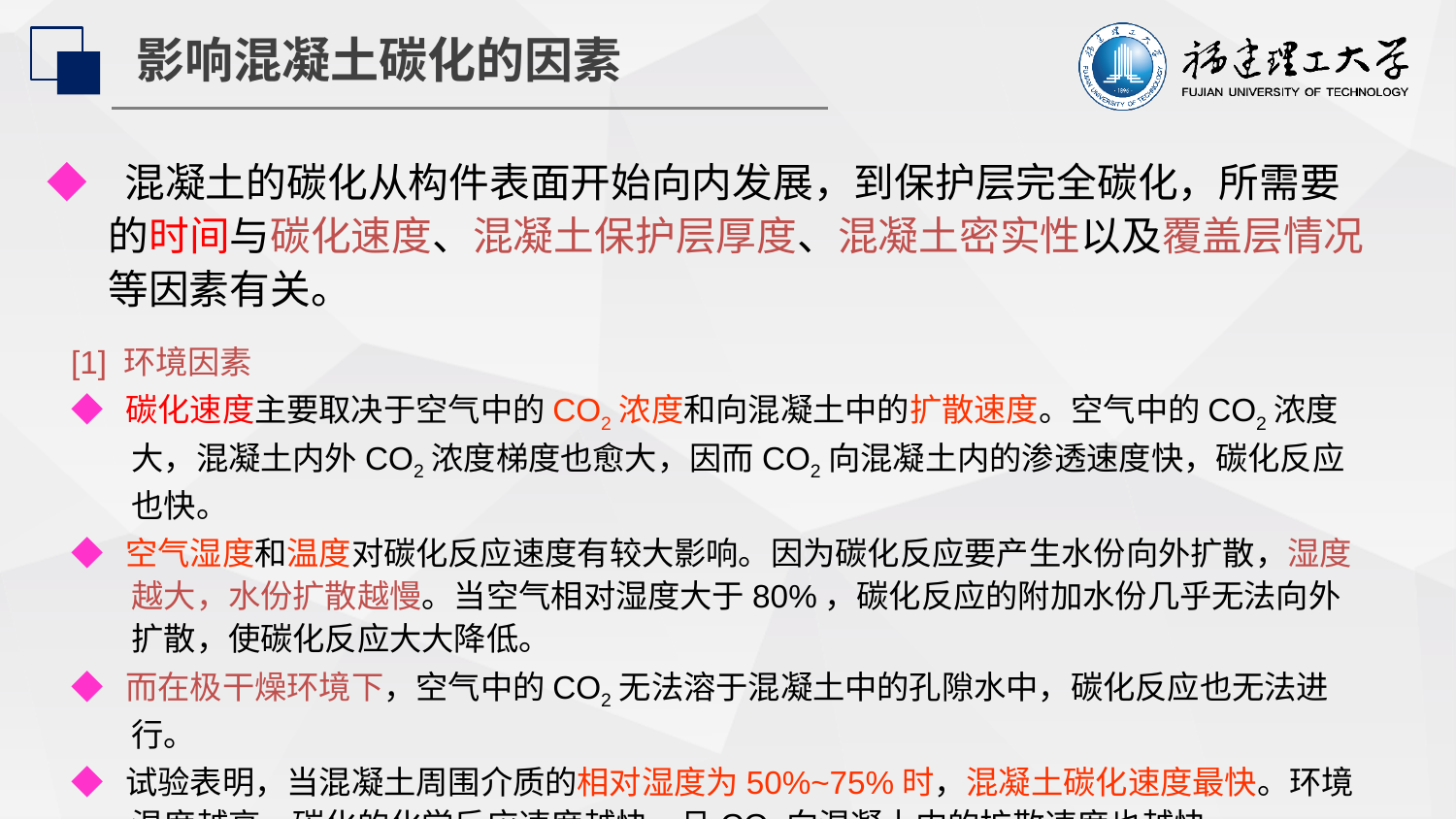

影响混凝土碳化的因素
◆   混凝土的碳化从构件表面开始向内发展，到保护层完全碳化，所需要的时间与碳化速度、混凝土保护层厚度、混凝土密实性以及覆盖层情况等因素有关。
[1] 环境因素
◆  碳化速度主要取决于空气中的CO2浓度和向混凝土中的扩散速度。空气中的CO2浓度大，混凝土内外CO2浓度梯度也愈大，因而CO2向混凝土内的渗透速度快，碳化反应也快。
◆  空气湿度和温度对碳化反应速度有较大影响。因为碳化反应要产生水份向外扩散，湿度越大，水份扩散越慢。当空气相对湿度大于80%，碳化反应的附加水份几乎无法向外扩散，使碳化反应大大降低。
◆  而在极干燥环境下，空气中的CO2无法溶于混凝土中的孔隙水中，碳化反应也无法进行。
◆  试验表明，当混凝土周围介质的相对湿度为50%~75%时，混凝土碳化速度最快。环境温度越高，碳化的化学反应速度越快，且CO2向混凝土内的扩散速度也越快。